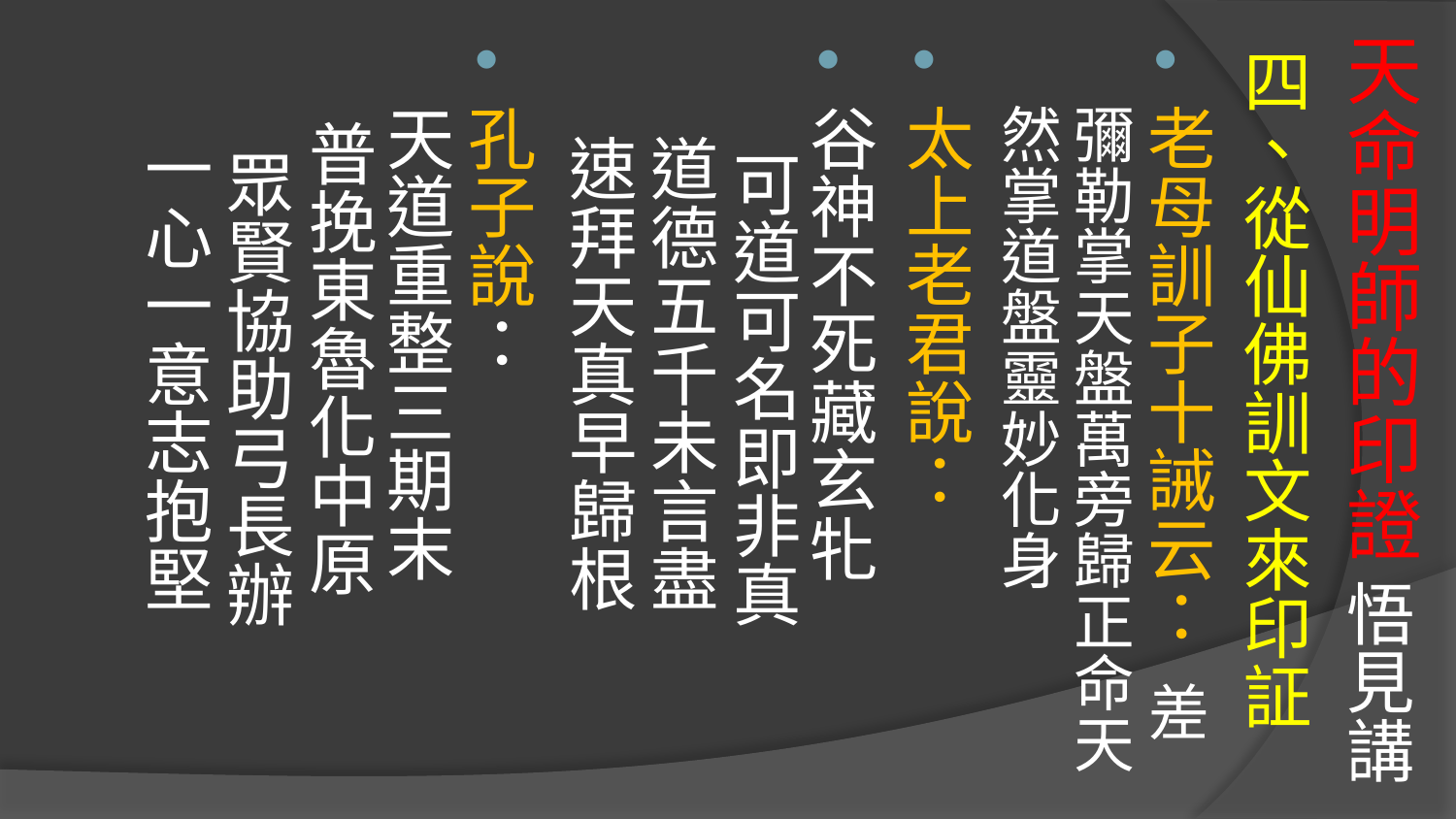

# 天命明師的印證 悟見講
四、從仙佛訓文來印証
老母訓子十誡云：  差彌勒掌天盤萬旁歸正命天然掌道盤靈妙化身
太上老君說：
谷神不死藏玄牝                可道可名即非真            道德五千未言盡             速拜天真早歸根
孔子說：                       天道重整三期末              普挽東魯化中原               眾賢協助弓長辦            一心一意志抱堅